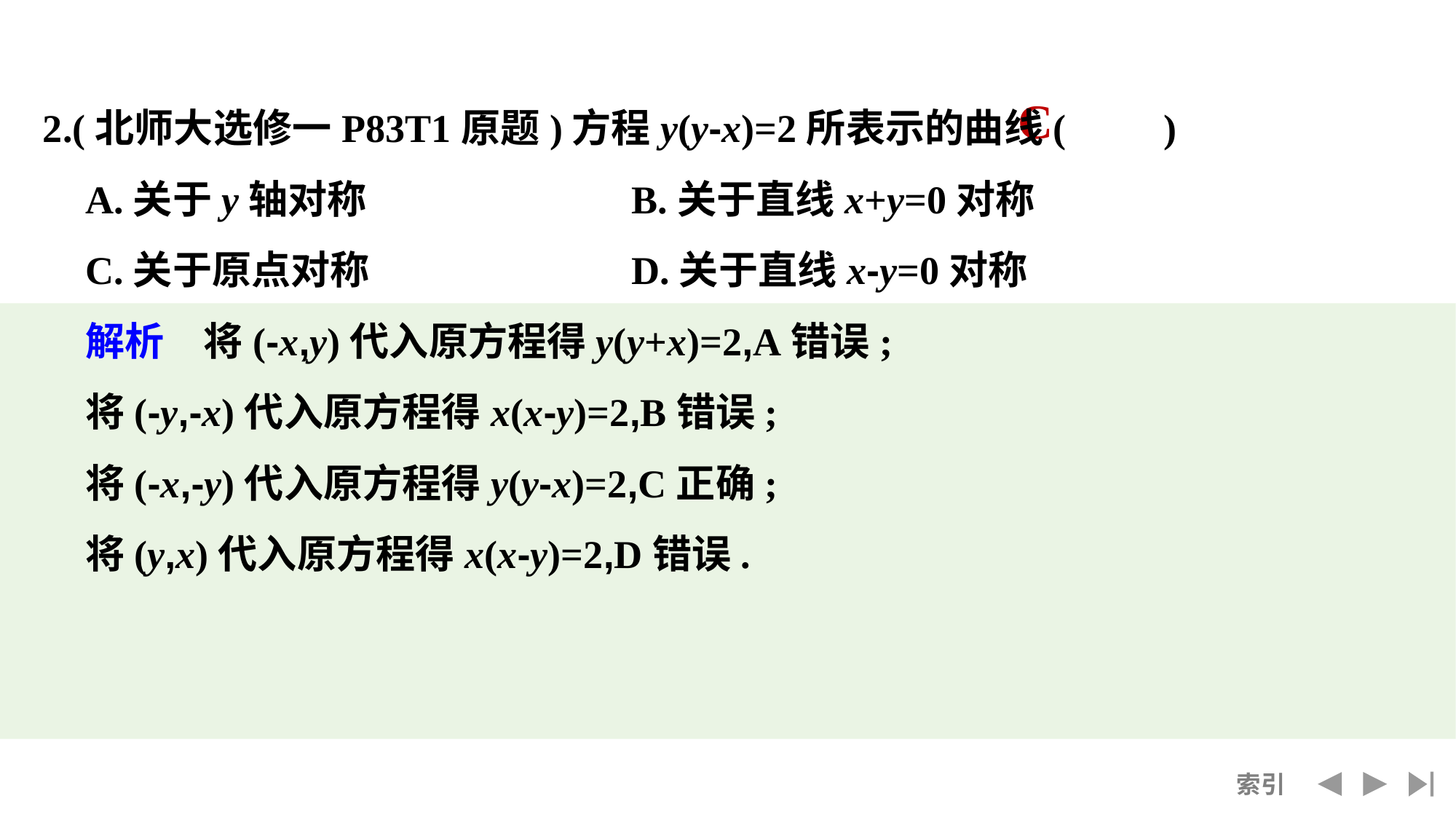

2.(北师大选修一P83T1原题)方程y(y-x)=2所表示的曲线(　　)
	A.关于y轴对称			B.关于直线x+y=0对称
	C.关于原点对称			D.关于直线x-y=0对称
	解析　将(-x,y)代入原方程得y(y+x)=2,A错误;
	将(-y,-x)代入原方程得x(x-y)=2,B错误;
	将(-x,-y)代入原方程得y(y-x)=2,C正确;
	将(y,x)代入原方程得x(x-y)=2,D错误.
C